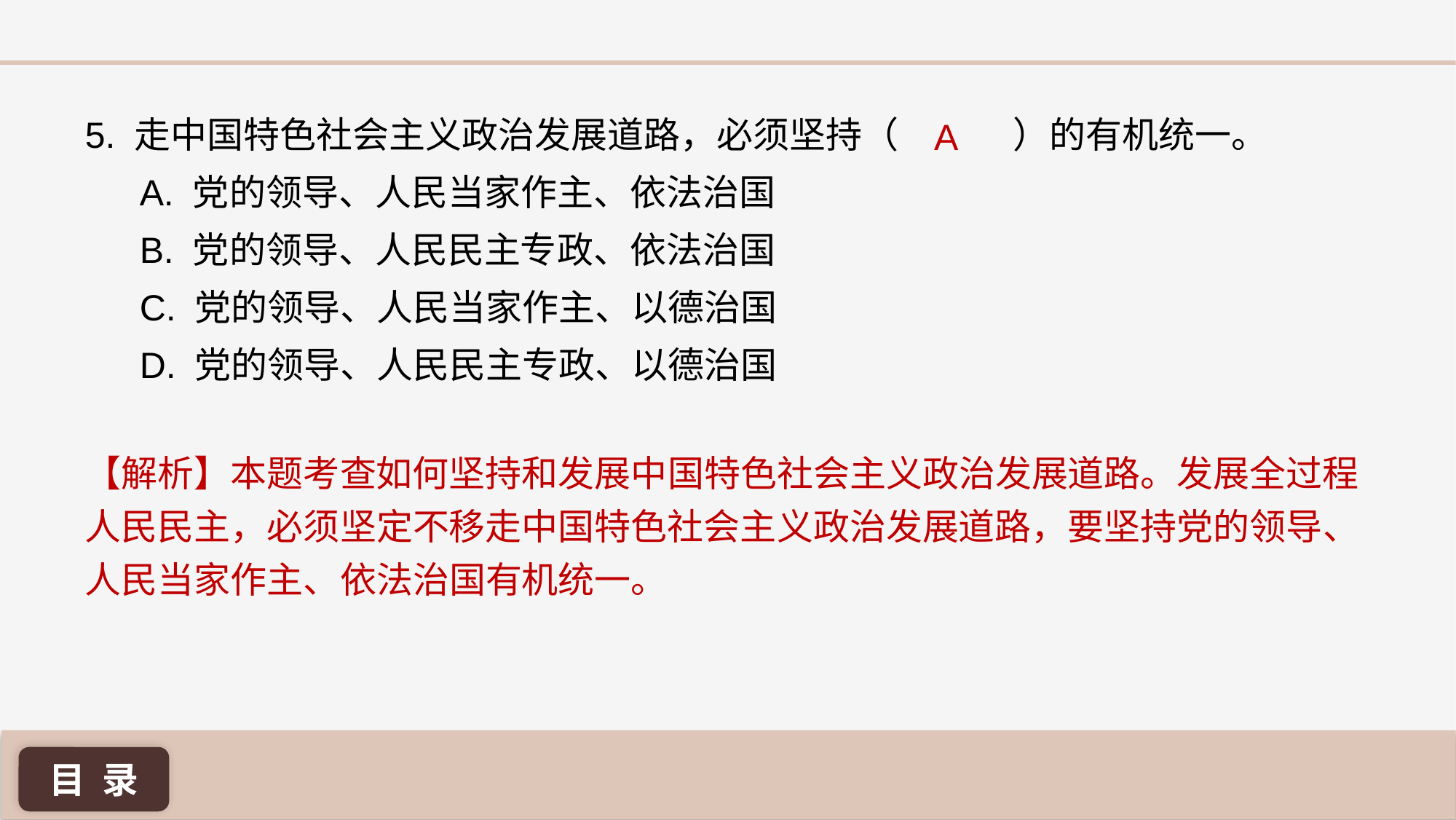

A
5. 走中国特色社会主义政治发展道路，必须坚持（ 	）的有机统一。
A. 党的领导、人民当家作主、依法治国
B. 党的领导、人民民主专政、依法治国
C. 党的领导、人民当家作主、以德治国
D. 党的领导、人民民主专政、以德治国
【解析】本题考查如何坚持和发展中国特色社会主义政治发展道路。发展全过程人民民主，必须坚定不移走中国特色社会主义政治发展道路，要坚持党的领导、人民当家作主、依法治国有机统一。